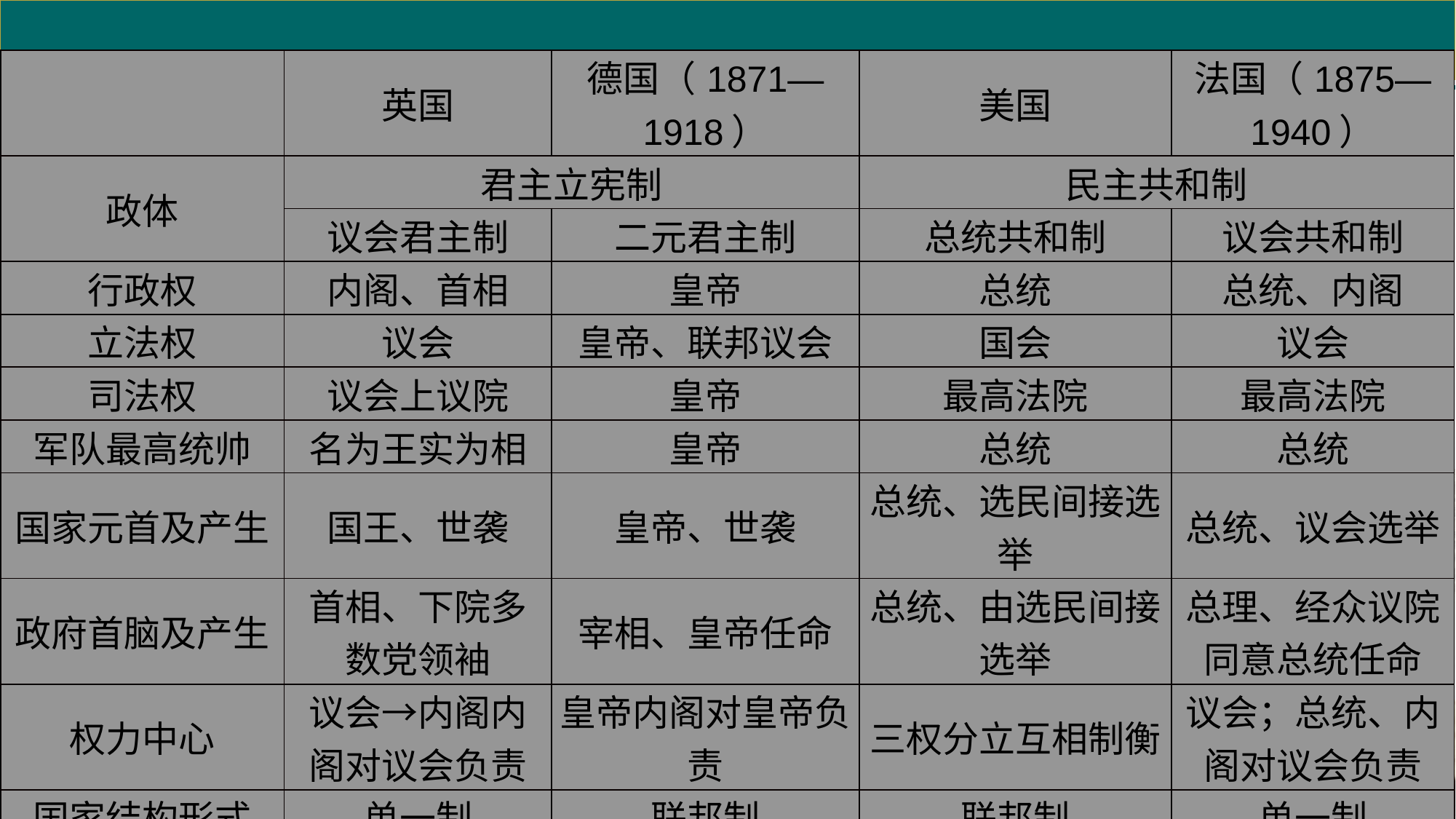

|  | 英国 | 德国（1871—1918） | 美国 | 法国（1875—1940） |
| --- | --- | --- | --- | --- |
| 政体 | 君主立宪制 |  | 民主共和制 |  |
|  | 议会君主制 | 二元君主制 | 总统共和制 | 议会共和制 |
| 行政权 | 内阁、首相 | 皇帝 | 总统 | 总统、内阁 |
| 立法权 | 议会 | 皇帝、联邦议会 | 国会 | 议会 |
| 司法权 | 议会上议院 | 皇帝 | 最高法院 | 最高法院 |
| 军队最高统帅 | 名为王实为相 | 皇帝 | 总统 | 总统 |
| 国家元首及产生 | 国王、世袭 | 皇帝、世袭 | 总统、选民间接选举 | 总统、议会选举 |
| 政府首脑及产生 | 首相、下院多数党领袖 | 宰相、皇帝任命 | 总统、由选民间接选举 | 总理、经众议院同意总统任命 |
| 权力中心 | 议会→内阁内阁对议会负责 | 皇帝内阁对皇帝负责 | 三权分立互相制衡 | 议会；总统、内阁对议会负责 |
| 国家结构形式 | 单一制 | 联邦制 | 联邦制 | 单一制 |
| 相同点 | 都是资产阶级代议制，都有形式上代表民意的议会，议会基本都有立法权 |  |  |  |